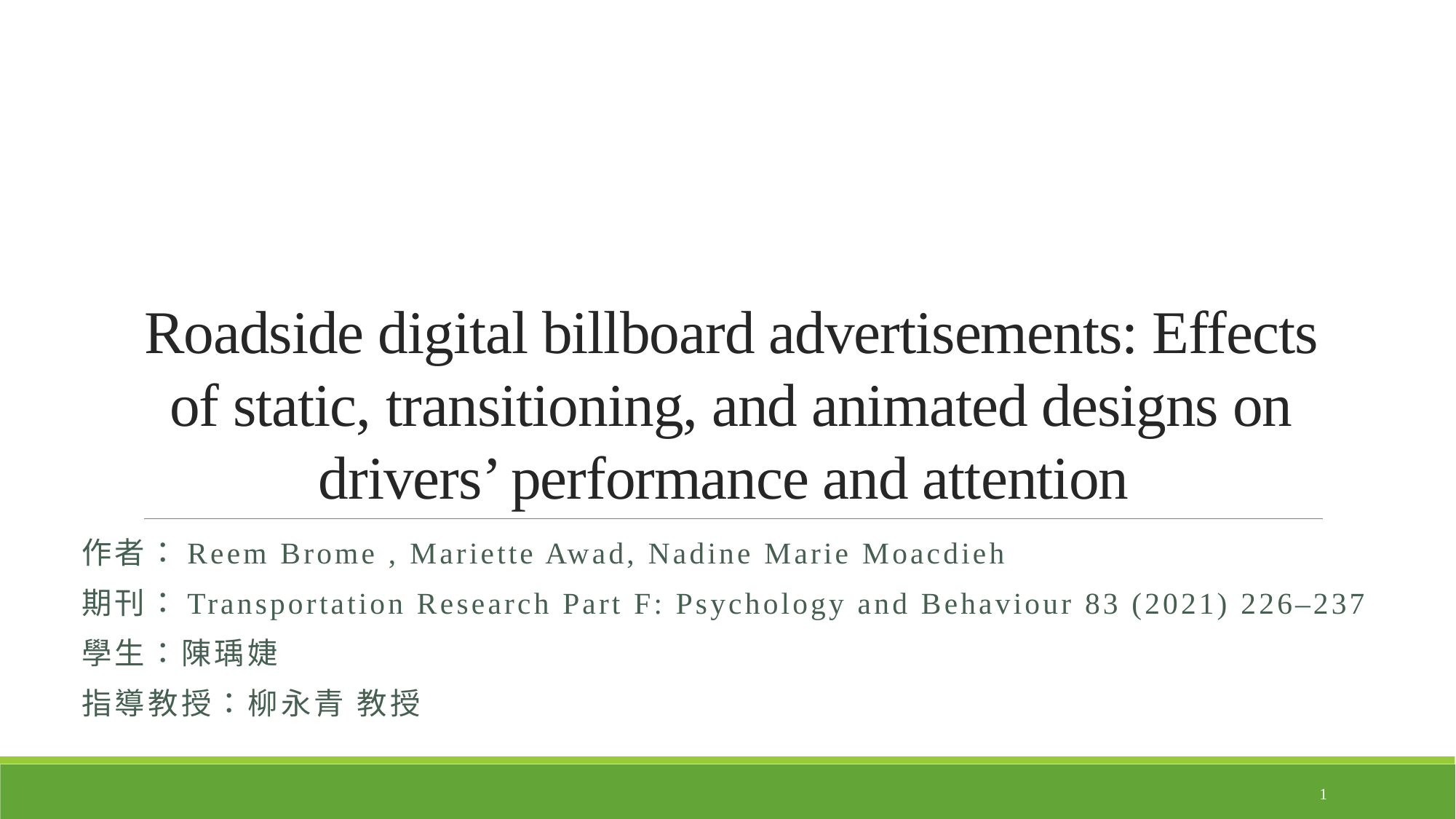

# Roadside digital billboard advertisements: Effects of static, transitioning, and animated designs on drivers’ performance and attention
作者：Reem Brome , Mariette Awad, Nadine Marie Moacdieh
期刊：Transportation Research Part F: Psychology and Behaviour 83 (2021) 226–237
學生：陳瑀婕
指導教授：柳永青 教授

1